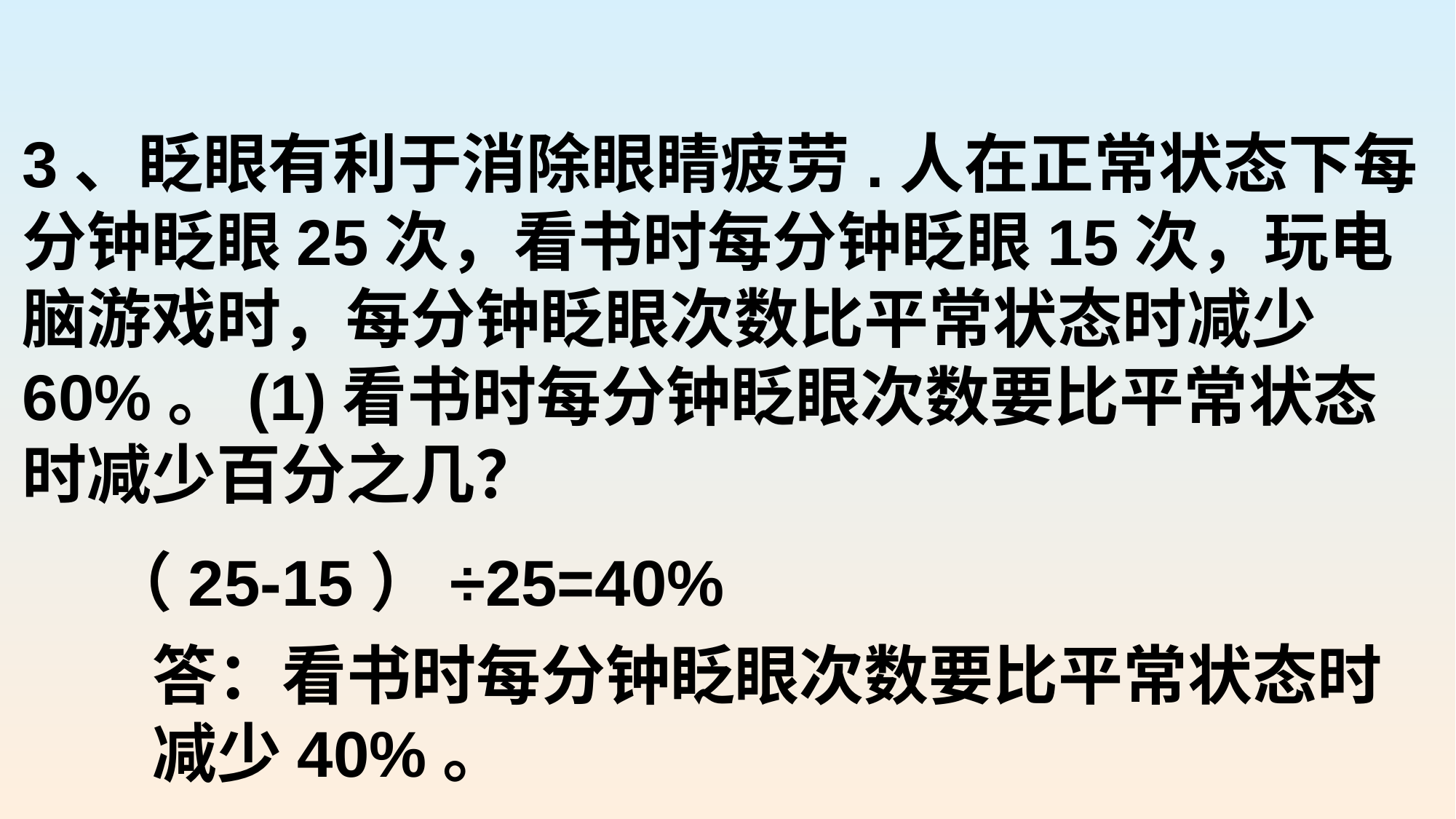

3、眨眼有利于消除眼睛疲劳.人在正常状态下每分钟眨眼25次，看书时每分钟眨眼15次，玩电脑游戏时，每分钟眨眼次数比平常状态时减少60%。(1)看书时每分钟眨眼次数要比平常状态时减少百分之几？
（25-15）÷25=40%
答：看书时每分钟眨眼次数要比平常状态时减少40%。